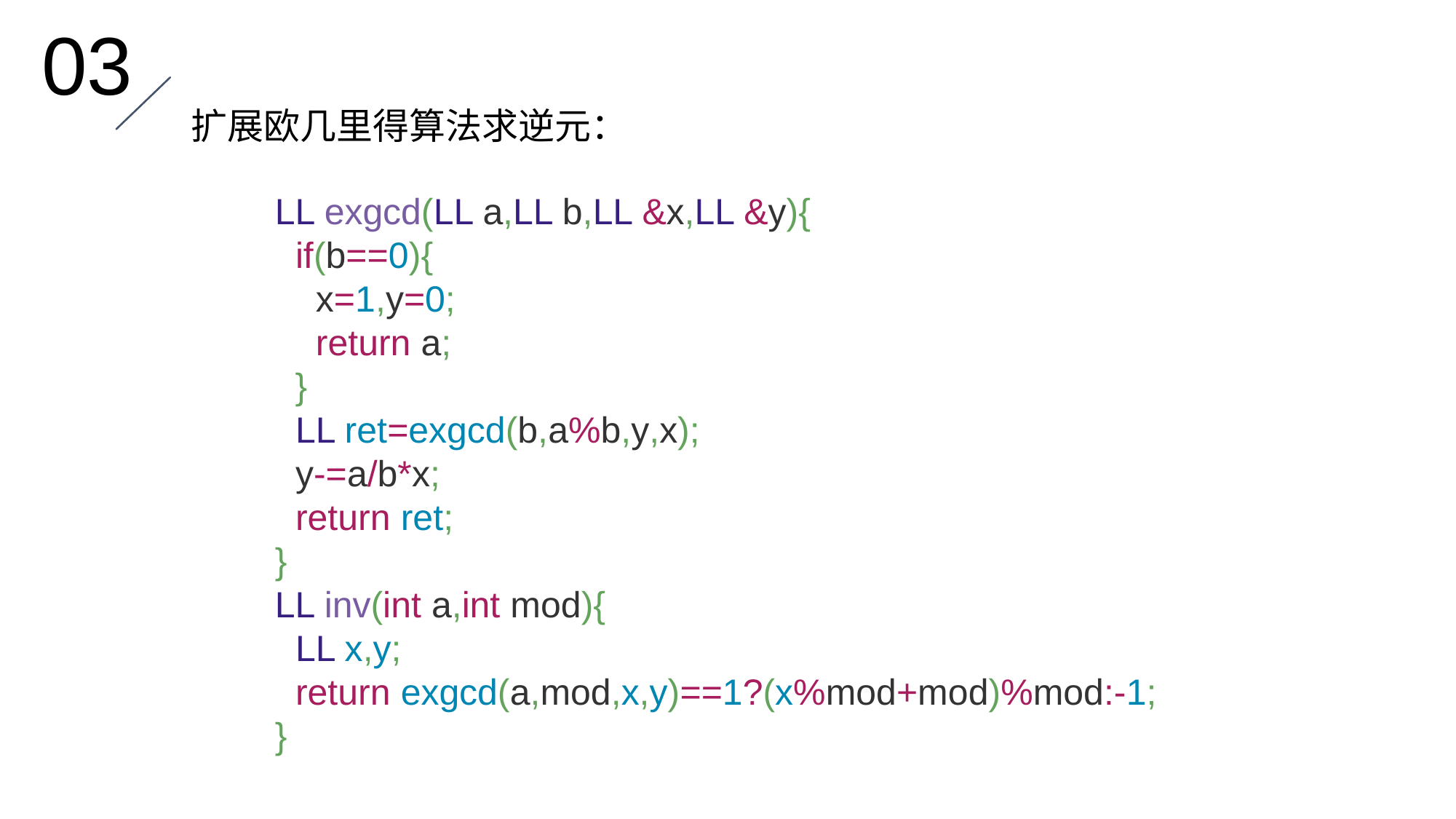

03
扩展欧几里得算法求逆元：

LL exgcd(LL a,LL b,LL &x,LL &y){
  if(b==0){
    x=1,y=0;
    return a;
  }
  LL ret=exgcd(b,a%b,y,x);
  y-=a/b*x;
  return ret;
}
LL inv(int a,int mod){
  LL x,y;
  return exgcd(a,mod,x,y)==1?(x%mod+mod)%mod:-1;
}